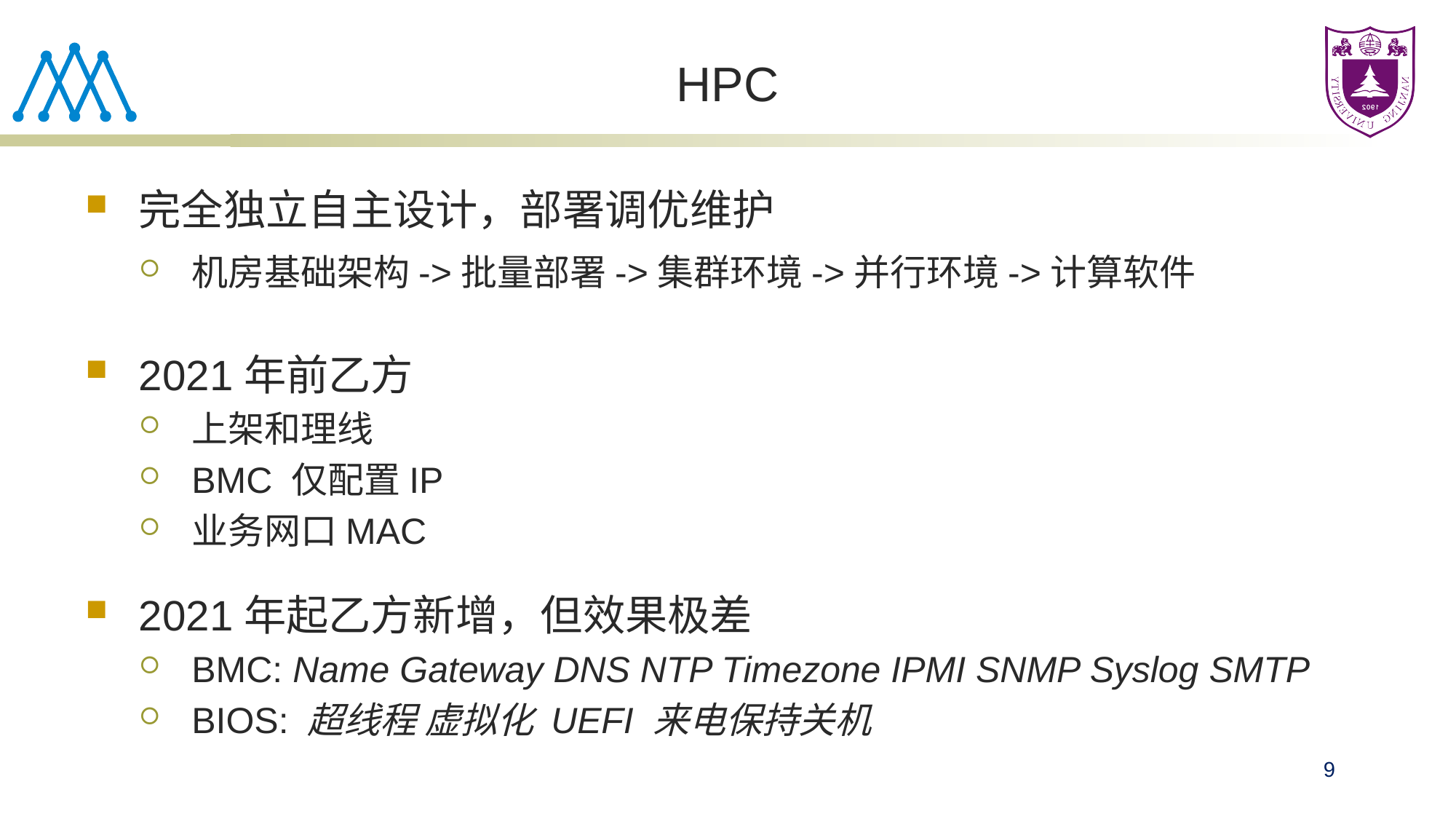

# HPC
完全独立自主设计，部署调优维护
机房基础架构->批量部署->集群环境->并行环境->计算软件
2021年前乙方
上架和理线
BMC 仅配置IP
业务网口MAC
2021年起乙方新增，但效果极差
BMC: Name Gateway DNS NTP Timezone IPMI SNMP Syslog SMTP
BIOS: 超线程 虚拟化 UEFI 来电保持关机

9